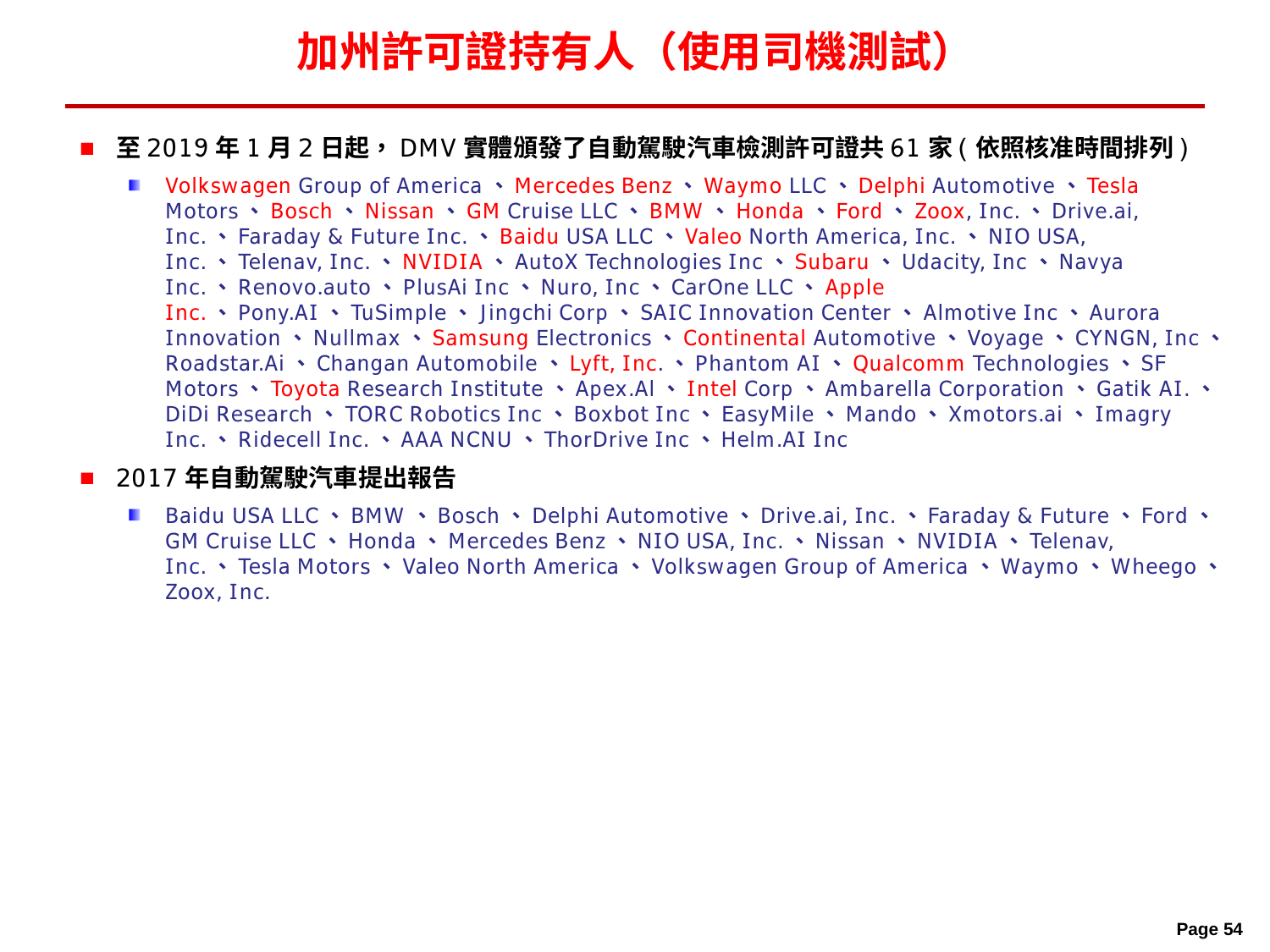

# 加州許可證持有人（使用司機測試）
至2019年1月2日起，DMV實體頒發了自動駕駛汽車檢測許可證共61家(依照核准時間排列)
Volkswagen Group of America、Mercedes Benz、Waymo LLC、Delphi Automotive、Tesla Motors、Bosch、Nissan、GM Cruise LLC、BMW、Honda、Ford、Zoox, Inc.、Drive.ai, Inc.、Faraday & Future Inc.、Baidu USA LLC、Valeo North America, Inc.、NIO USA, Inc.、Telenav, Inc.、NVIDIA、AutoX Technologies Inc、Subaru、Udacity, Inc、Navya Inc.、Renovo.auto、PlusAi Inc、Nuro, Inc、CarOne LLC、Apple Inc.、Pony.AI、TuSimple、Jingchi Corp、SAIC Innovation Center、Almotive Inc、Aurora Innovation、Nullmax、Samsung Electronics、Continental Automotive、Voyage、CYNGN, Inc、Roadstar.Ai、Changan Automobile、Lyft, Inc.、Phantom AI、Qualcomm Technologies、SF Motors、Toyota Research Institute、Apex.Al、Intel Corp、Ambarella Corporation、Gatik AI.、DiDi Research、TORC Robotics Inc、Boxbot Inc、EasyMile、Mando、Xmotors.ai、Imagry Inc.、Ridecell Inc.、AAA NCNU、ThorDrive Inc、Helm.AI Inc
2017年自動駕駛汽車提出報告
Baidu USA LLC、BMW、Bosch、Delphi Automotive、Drive.ai, Inc.、Faraday & Future、Ford、GM Cruise LLC、Honda、Mercedes Benz、NIO USA, Inc.、Nissan、NVIDIA、Telenav, Inc.、Tesla Motors、Valeo North America、Volkswagen Group of America、Waymo、Wheego、Zoox, Inc.